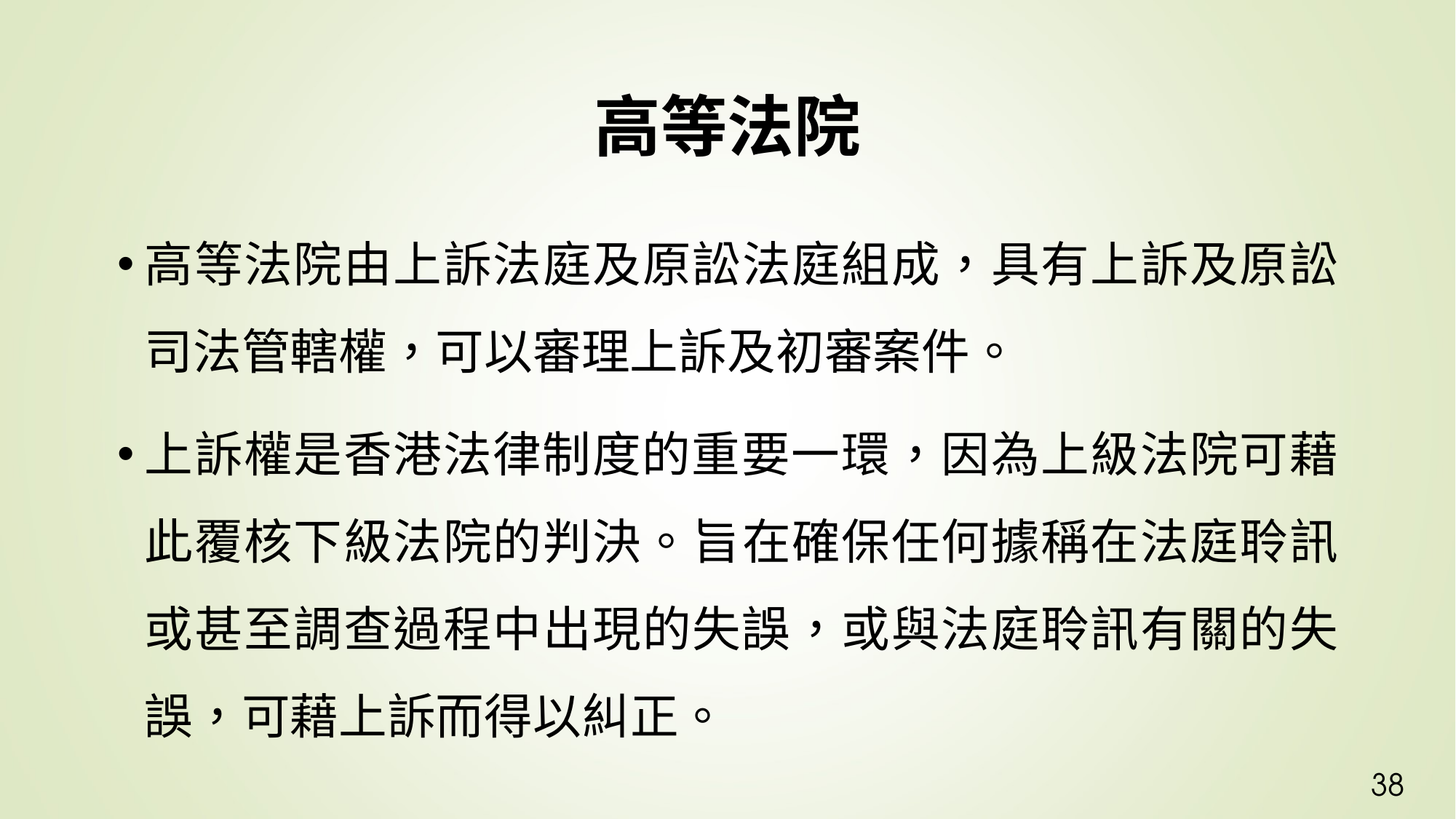

高等法院
高等法院由上訴法庭及原訟法庭組成，具有上訴及原訟司法管轄權，可以審理上訴及初審案件。
上訴權是香港法律制度的重要一環，因為上級法院可藉此覆核下級法院的判決。旨在確保任何據稱在法庭聆訊或甚至調查過程中出現的失誤，或與法庭聆訊有關的失誤，可藉上訴而得以糾正。

38